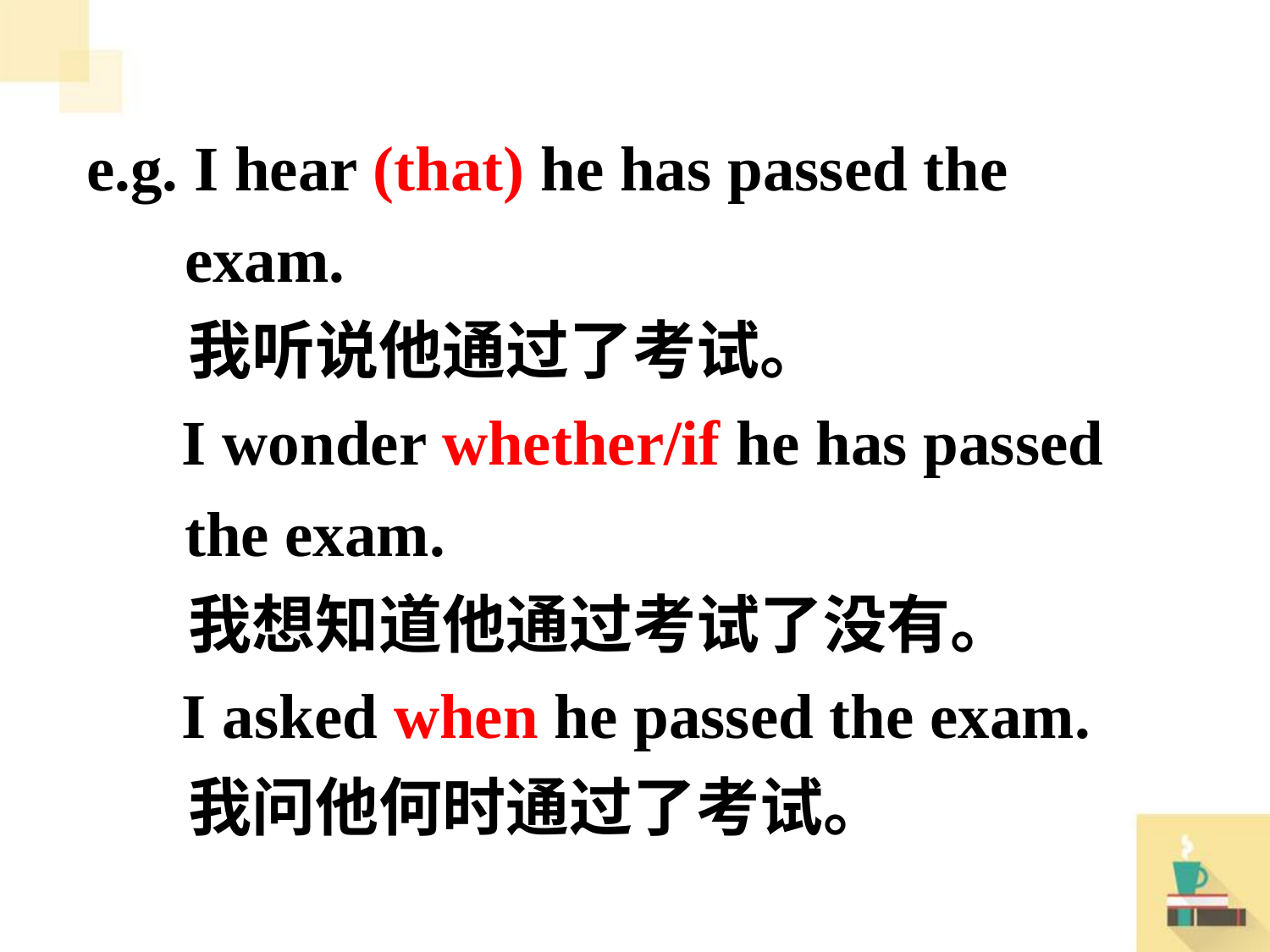

e.g. I hear (that) he has passed the exam.
      我听说他通过了考试。
      I wonder whether/if he has passed the exam.
      我想知道他通过考试了没有。
      I asked when he passed the exam.
      我问他何时通过了考试。